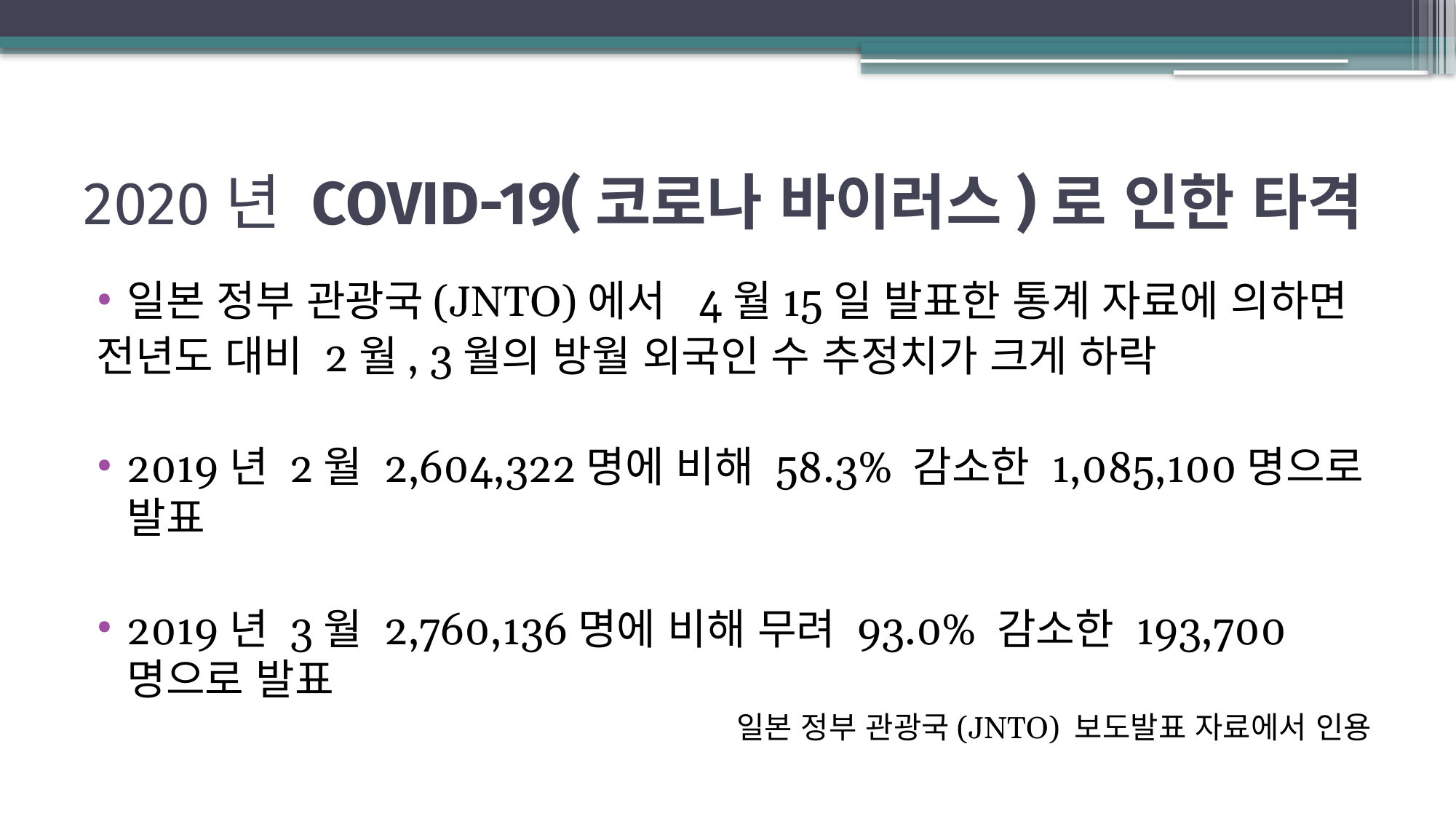

# 2020년 COVID-19(코로나 바이러스)로 인한 타격
일본 정부 관광국(JNTO)에서  4월15일 발표한 통계 자료에 의하면
전년도 대비 2월, 3월의 방월 외국인 수 추정치가 크게 하락

2019년 2월 2,604,322명에 비해 58.3% 감소한 1,085,100명으로 발표

2019년 3월 2,760,136명에 비해 무려 93.0% 감소한 193,700명으로 발표
일본 정부 관광국(JNTO) 보도발표 자료에서 인용